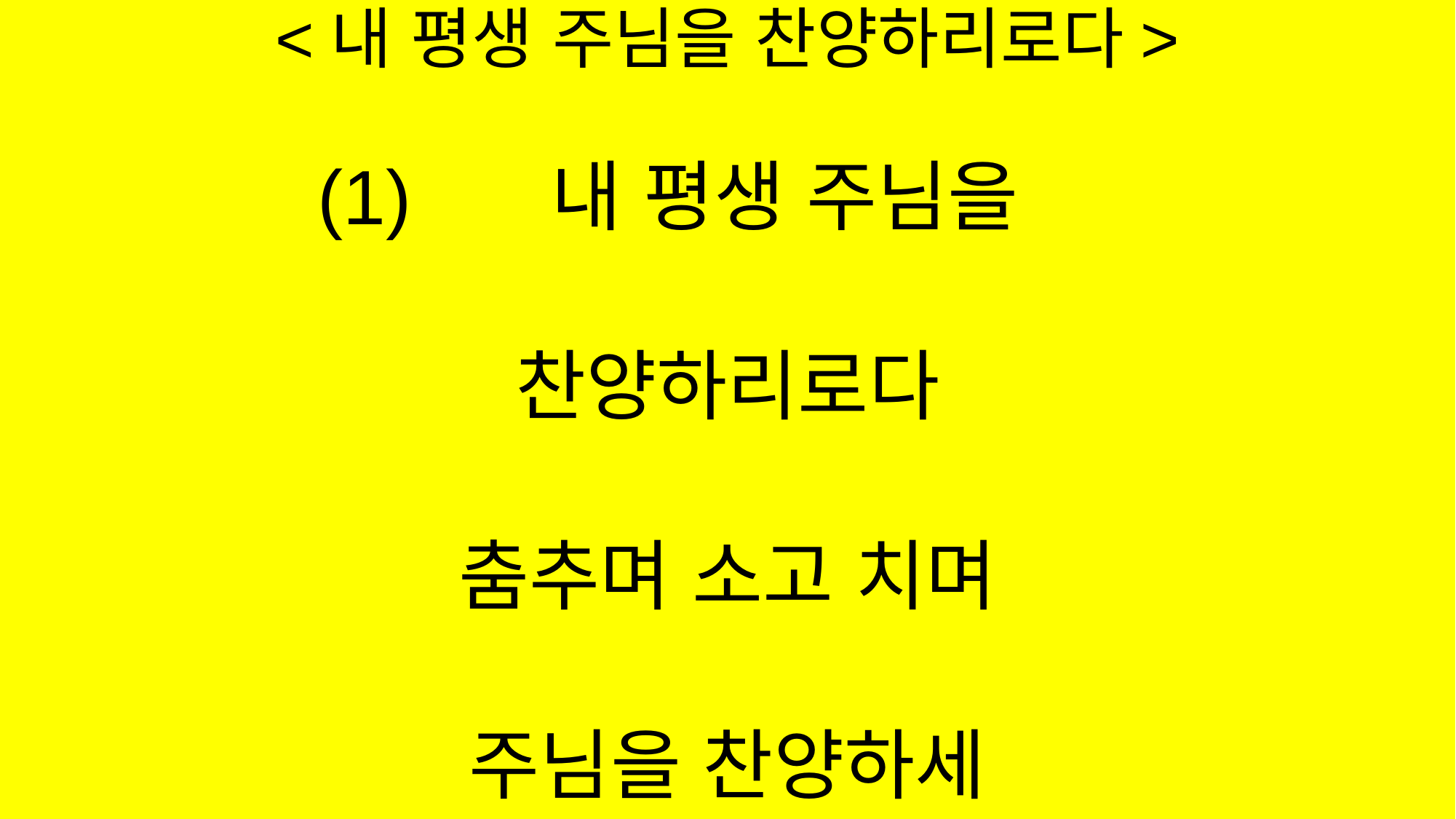

# <내 평생 주님을 찬양하리로다>
내 평생 주님을

찬양하리로다

춤추며 소고 치며

주님을 찬양하세